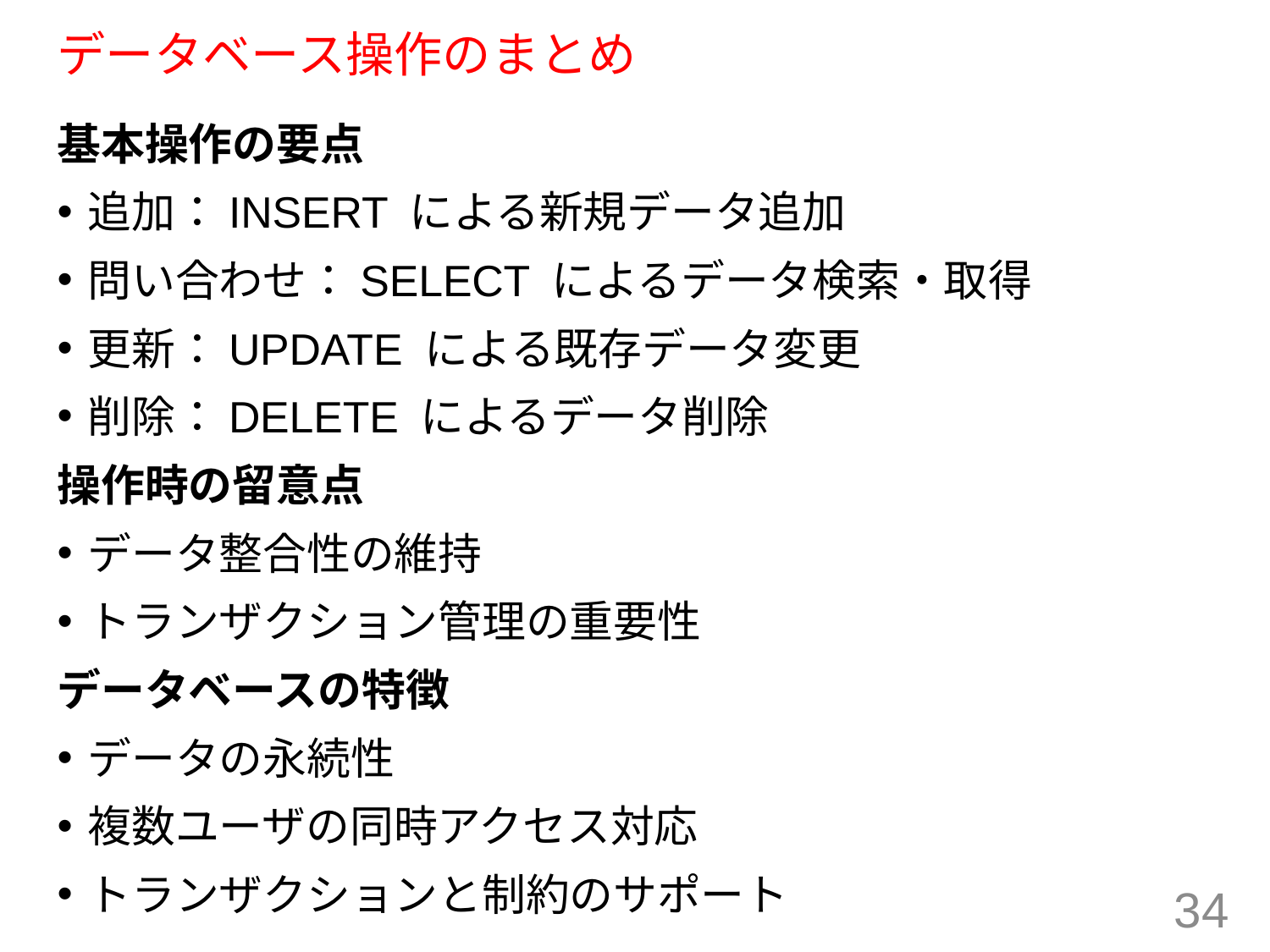

# データベース操作のまとめ
基本操作の要点
追加：INSERT による新規データ追加
問い合わせ：SELECT によるデータ検索・取得
更新：UPDATE による既存データ変更
削除：DELETE によるデータ削除
操作時の留意点
データ整合性の維持
トランザクション管理の重要性
データベースの特徴
データの永続性
複数ユーザの同時アクセス対応
トランザクションと制約のサポート

34